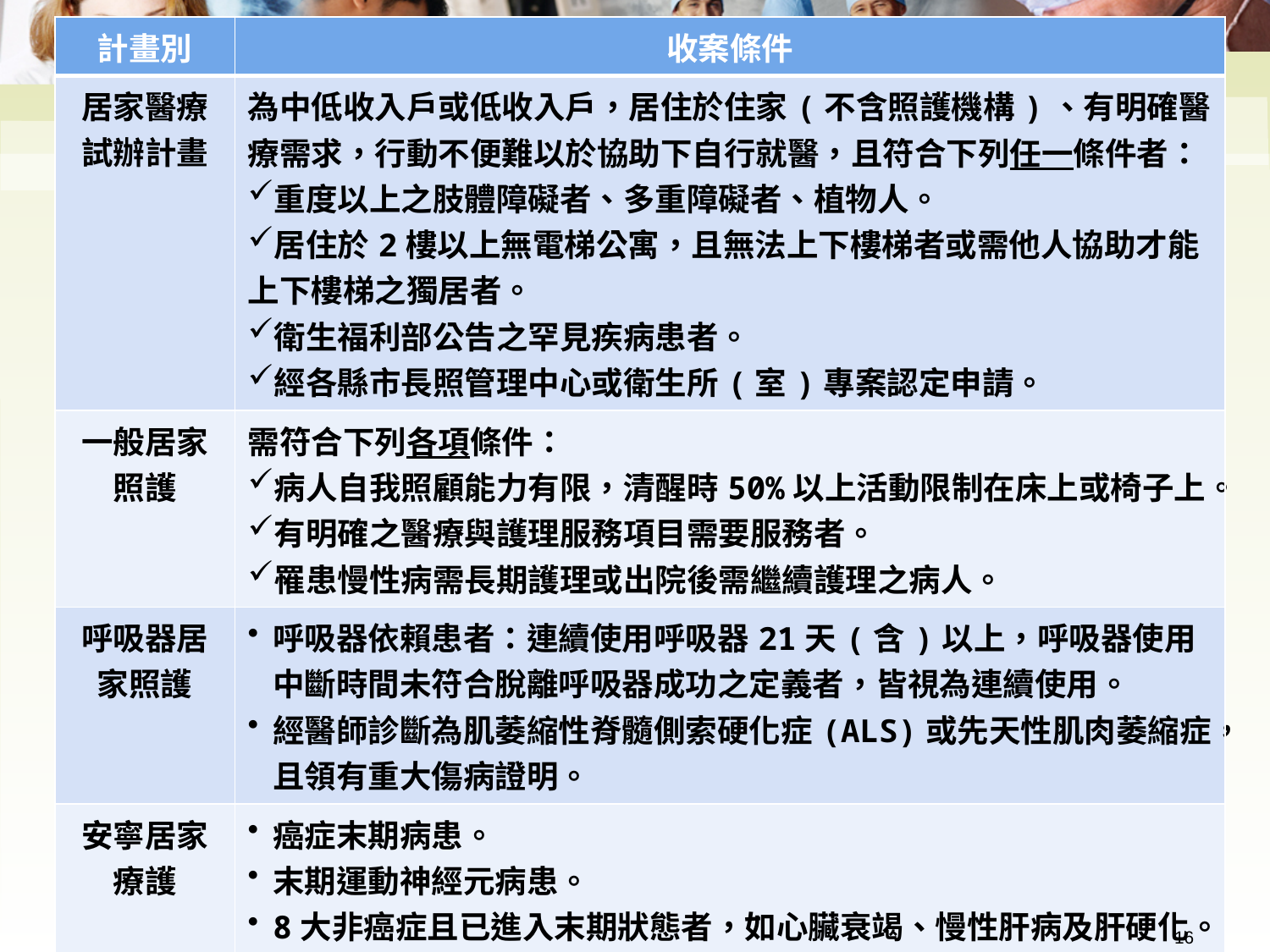

| 計畫別 | 收案條件 |
| --- | --- |
| 居家醫療試辦計畫 | 為中低收入戶或低收入戶，居住於住家(不含照護機構)、有明確醫療需求，行動不便難以於協助下自行就醫，且符合下列任一條件者： 重度以上之肢體障礙者、多重障礙者、植物人。 居住於2樓以上無電梯公寓，且無法上下樓梯者或需他人協助才能上下樓梯之獨居者。 衛生福利部公告之罕見疾病患者。 經各縣市長照管理中心或衛生所(室)專案認定申請。 |
| 一般居家照護 | 需符合下列各項條件： 病人自我照顧能力有限，清醒時50%以上活動限制在床上或椅子上。 有明確之醫療與護理服務項目需要服務者。 罹患慢性病需長期護理或出院後需繼續護理之病人。 |
| 呼吸器居家照護 | 呼吸器依賴患者：連續使用呼吸器21天(含)以上，呼吸器使用中斷時間未符合脫離呼吸器成功之定義者，皆視為連續使用。 經醫師診斷為肌萎縮性脊髓側索硬化症(ALS)或先天性肌肉萎縮症，且領有重大傷病證明。 |
| 安寧居家療護 | 癌症末期病患。 末期運動神經元病患。 8大非癌症且已進入末期狀態者，如心臟衰竭、慢性肝病及肝硬化。 |
| 居家醫療整合計畫 | 居住於住家(不含照護機構)，且經醫事人員評估有明確醫療需求，因失能或疾病特性致外出就醫不便。護理照護限有護理需求者，呼吸照護限呼吸器依賴患者，安寧療護限末期病患。 |
16